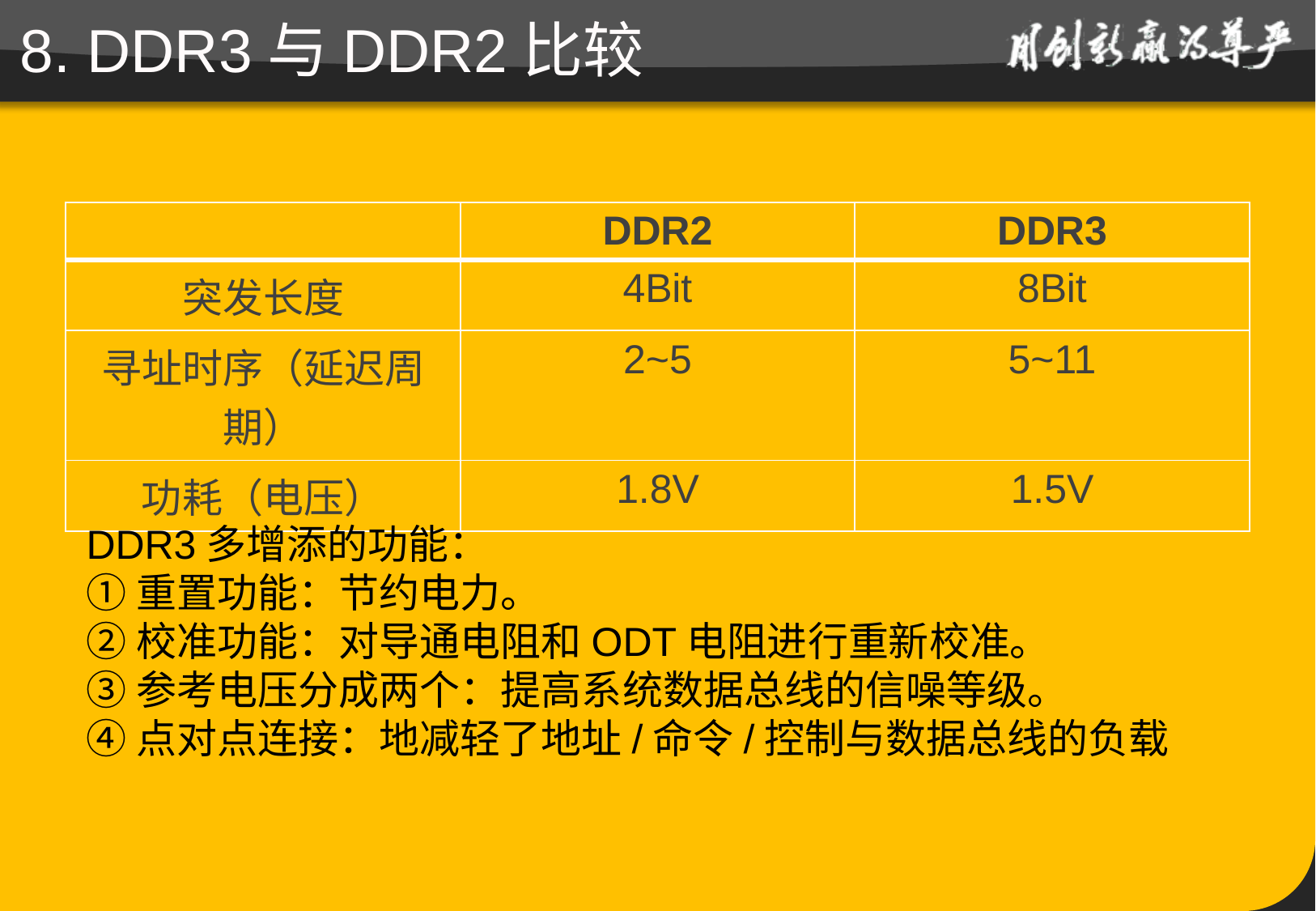

# 8. DDR3与DDR2比较
|  | DDR2 | DDR3 |
| --- | --- | --- |
| 突发长度 | 4Bit | 8Bit |
| 寻址时序（延迟周期） | 2~5 | 5~11 |
| 功耗（电压） | 1.8V | 1.5V |
DDR3多增添的功能：
①重置功能：节约电力。
②校准功能：对导通电阻和ODT电阻进行重新校准。
③参考电压分成两个：提高系统数据总线的信噪等级。
④点对点连接：地减轻了地址/命令/控制与数据总线的负载